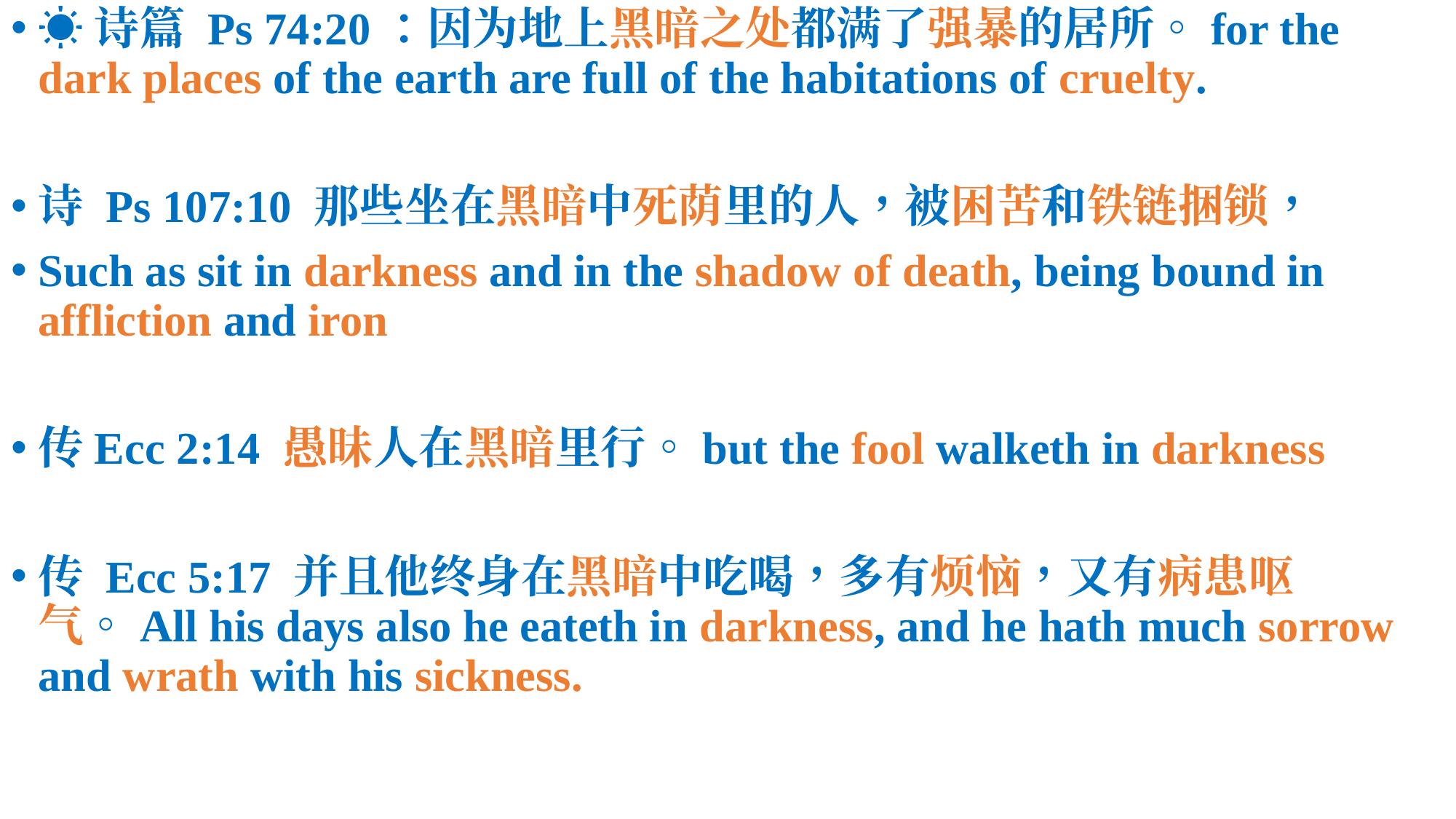

☀️诗篇 Ps 74:20：因为地上黑暗之处都满了强暴的居所。for the dark places of the earth are full of the habitations of cruelty.

诗 Ps 107:10 那些坐在黑暗中死荫里的人，被困苦和铁链捆锁，
Such as sit in darkness and in the shadow of death, being bound in affliction and iron

传Ecc 2:14 愚昧人在黑暗里行。but the fool walketh in darkness

传 Ecc 5:17 并且他终身在黑暗中吃喝，多有烦恼，又有病患呕气。All his days also he eateth in darkness, and he hath much sorrow and wrath with his sickness.